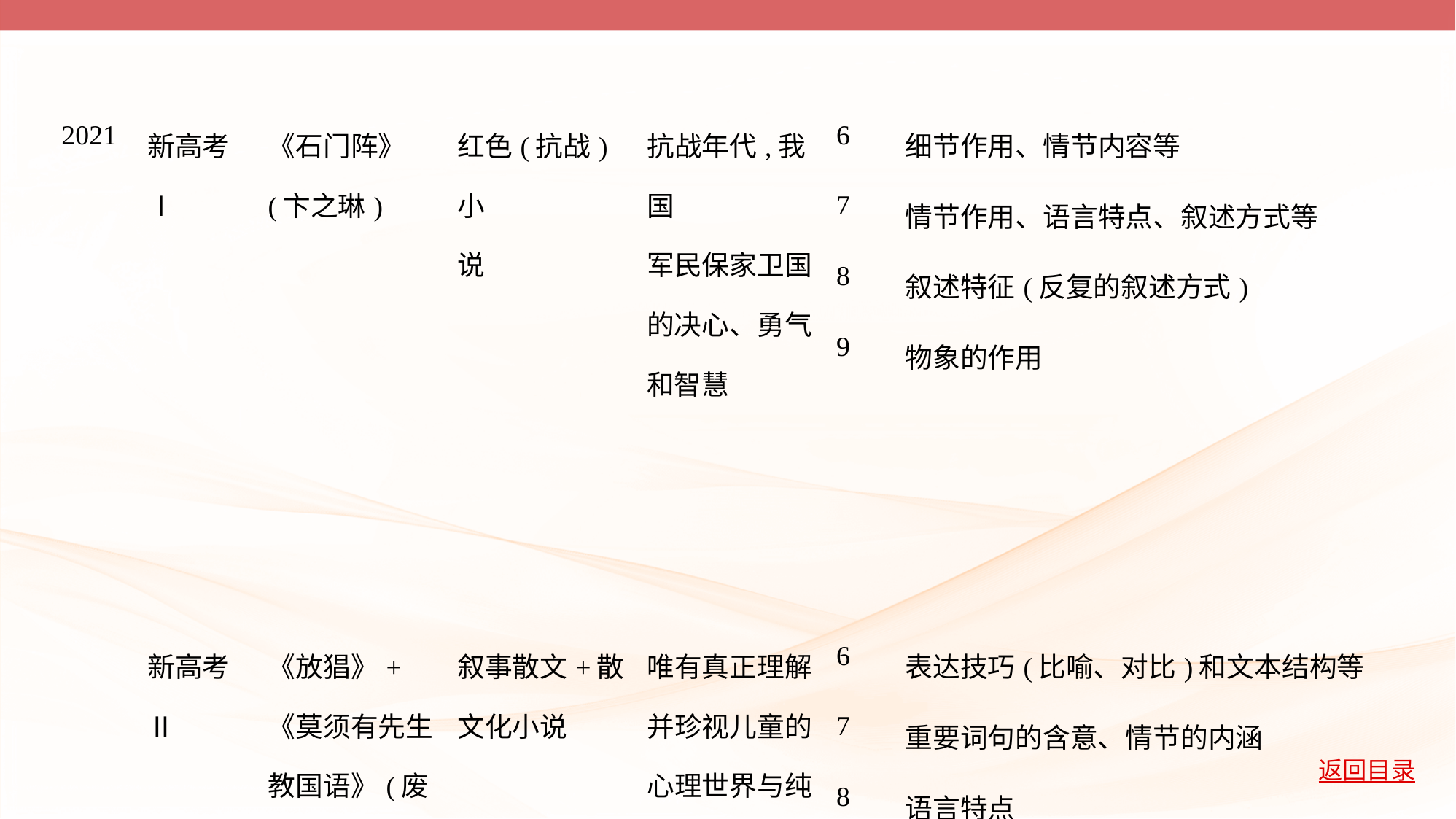

| 2021 | 新高考Ⅰ | 《石门阵》 (卞之琳) | 红色(抗战)小 说 | 抗战年代,我国 军民保家卫国 的决心、勇气 和智慧 | 6 | 细节作用、情节内容等 |
| --- | --- | --- | --- | --- | --- | --- |
|  |  |  |  |  | 7 | 情节作用、语言特点、叙述方式等 |
|  |  |  |  |  | 8 | 叙述特征(反复的叙述方式) |
|  |  |  |  |  | 9 | 物象的作用 |
|  | 新高考Ⅱ | 《放猖》+ 《莫须有先生 教国语》(废 名) | 叙事散文+散 文化小说 | 唯有真正理解 并珍视儿童的 心理世界与纯 真视角,才能记 录下生活的诗 意,并实现有效 的国文教学 | 6 | 表达技巧(比喻、对比)和文本结构等 |
|  |  |  |  |  | 7 | 重要词句的含意、情节的内涵 |
|  |  |  |  |  | 8 | 语言特点 |
|  |  |  |  |  | 9 | “理论/评论—文本”互证(文 本主题、作家的创作观) |